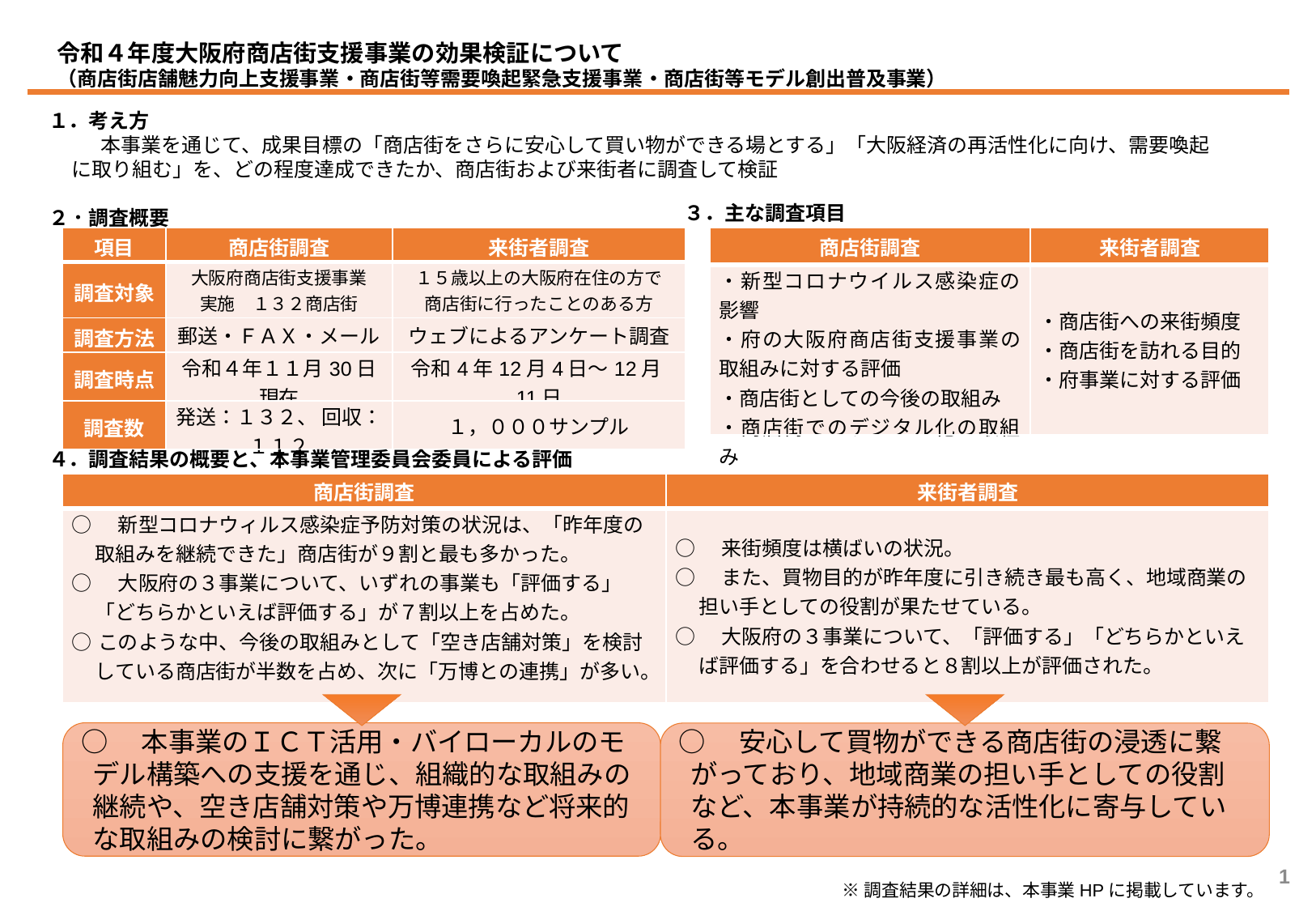

令和４年度大阪府商店街支援事業の効果検証について
（商店街店舗魅力向上支援事業・商店街等需要喚起緊急支援事業・商店街等モデル創出普及事業）
１．考え方
　　本事業を通じて、成果目標の「商店街をさらに安心して買い物ができる場とする」「大阪経済の再活性化に向け、需要喚起に取り組む」を、どの程度達成できたか、商店街および来街者に調査して検証

２．調査概要
３．主な調査項目
| 項目 | 商店街調査 | 来街者調査 |
| --- | --- | --- |
| 調査対象 | 大阪府商店街支援事業 実施　１３２商店街 | １５歳以上の大阪府在住の方で 商店街に行ったことのある方 |
| 調査方法 | 郵送・ＦＡＸ・メール | ウェブによるアンケート調査 |
| 調査時点 | 令和４年１１月30日現在 | 令和4年12月4日～12月11日 |
| 調査数 | 発送：１３２、 回収：１１２ | １，０００サンプル |
| 商店街調査 | 来街者調査 |
| --- | --- |
| ・新型コロナウイルス感染症の影響 ・府の大阪府商店街支援事業の取組みに対する評価 ・商店街としての今後の取組み ・商店街でのデジタル化の取組み | ・商店街への来街頻度 ・商店街を訪れる目的 ・府事業に対する評価 |
４．調査結果の概要と、本事業管理委員会委員による評価
| 商店街調査 | 来街者調査 |
| --- | --- |
| ○　新型コロナウィルス感染症予防対策の状況は、「昨年度の取組みを継続できた」商店街が９割と最も多かった。 ○　大阪府の３事業について、いずれの事業も「評価する」「どちらかといえば評価する」が７割以上を占めた。 ○このような中、今後の取組みとして「空き店舗対策」を検討している商店街が半数を占め、次に「万博との連携」が多い。 | ○　来街頻度は横ばいの状況。 ○　また、買物目的が昨年度に引き続き最も高く、地域商業の担い手としての役割が果たせている。 ○　大阪府の３事業について、「評価する」「どちらかといえば評価する」を合わせると８割以上が評価された。 |

○　本事業のＩＣＴ活用・バイローカルのモデル構築への支援を通じ、組織的な取組みの継続や、空き店舗対策や万博連携など将来的な取組みの検討に繋がった。
○　安心して買物ができる商店街の浸透に繋がっており、地域商業の担い手としての役割など、本事業が持続的な活性化に寄与している。
1
※調査結果の詳細は、本事業HPに掲載しています。